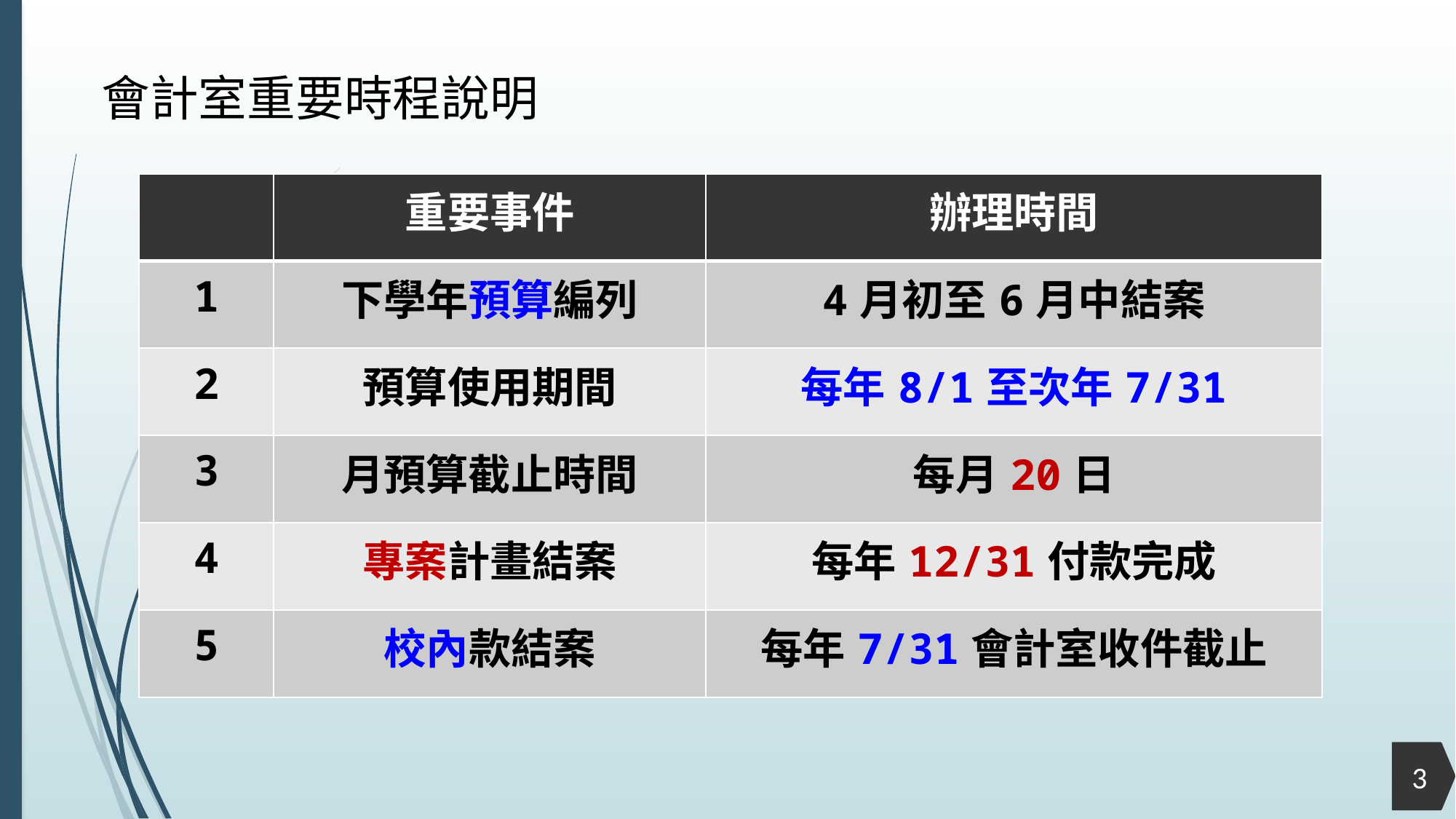

會計室重要時程說明
|  | 重要事件 | 辦理時間 |
| --- | --- | --- |
| 1 | 下學年預算編列 | 4月初至6月中結案 |
| 2 | 預算使用期間 | 每年8/1至次年7/31 |
| 3 | 月預算截止時間 | 每月20日 |
| 4 | 專案計畫結案 | 每年12/31付款完成 |
| 5 | 校內款結案 | 每年7/31會計室收件截止 |
3